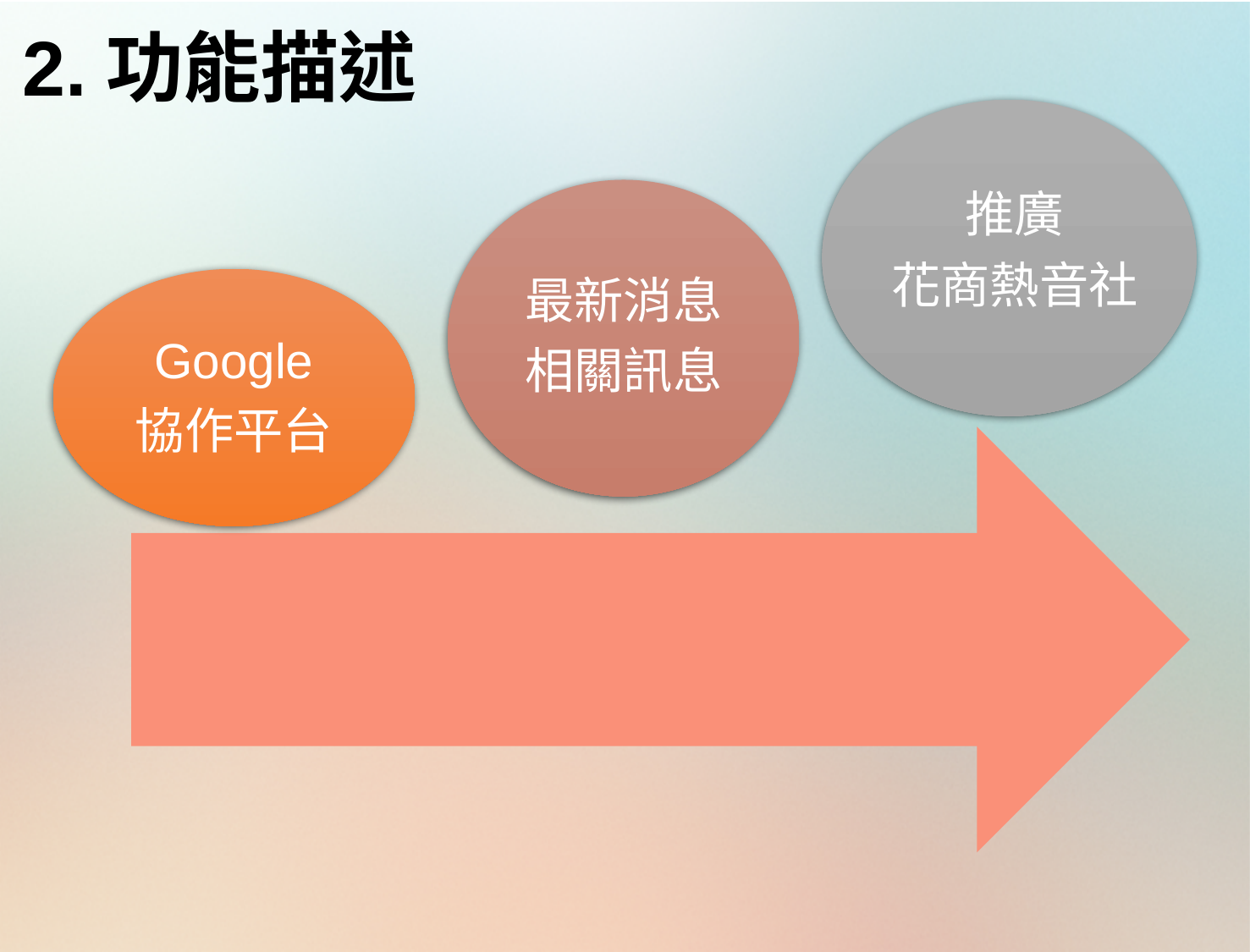

2.功能描述

推廣
花商熱音社

最新消息
相關訊息

Google
協作平台